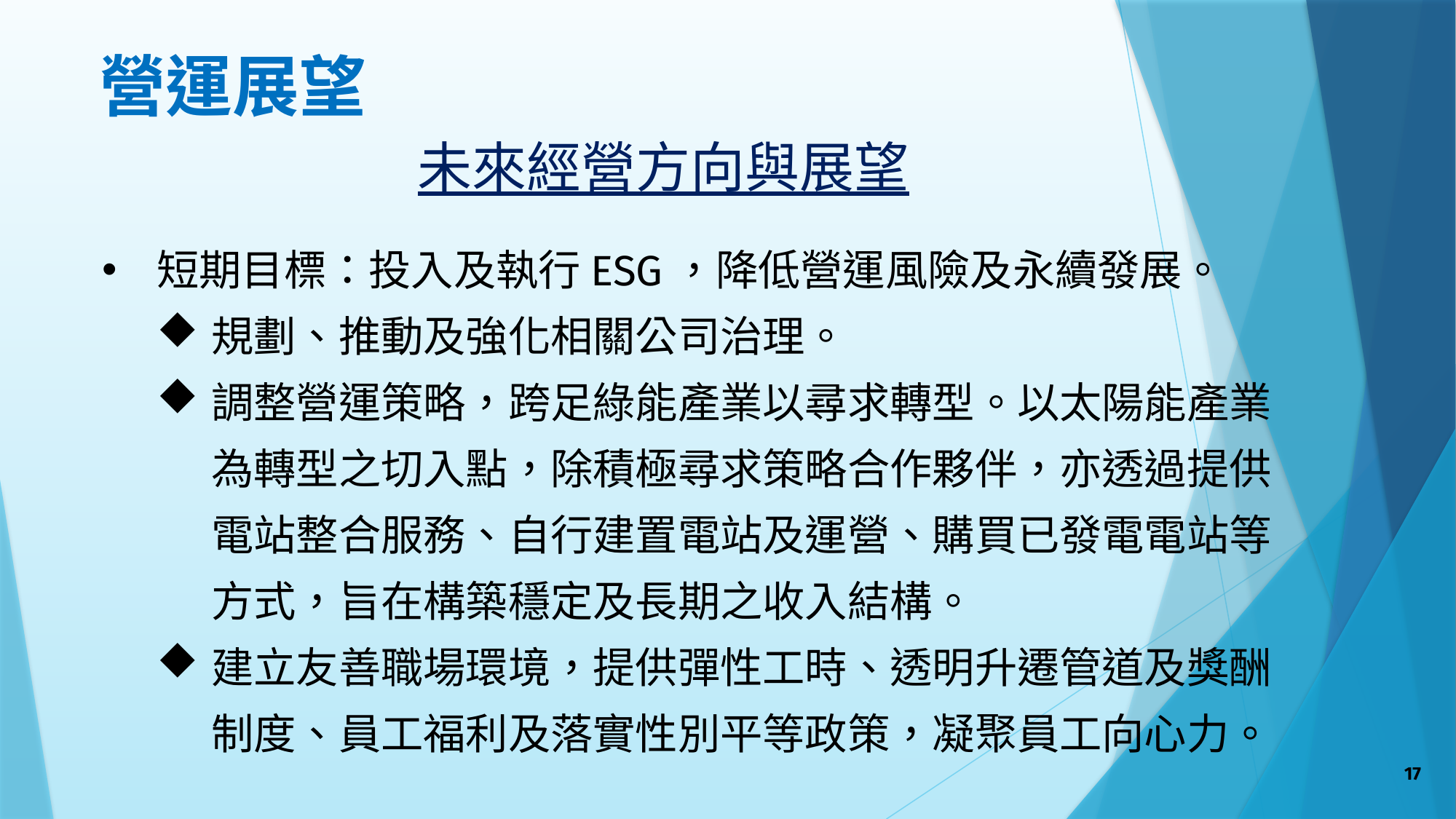

營運展望
未來經營方向與展望
短期目標：投入及執行ESG，降低營運風險及永續發展。
規劃、推動及強化相關公司治理。
調整營運策略，跨足綠能產業以尋求轉型。以太陽能產業為轉型之切入點，除積極尋求策略合作夥伴，亦透過提供電站整合服務、自行建置電站及運營、購買已發電電站等方式，旨在構築穩定及長期之收入結構。
建立友善職場環境，提供彈性工時、透明升遷管道及獎酬制度、員工福利及落實性別平等政策，凝聚員工向心力。